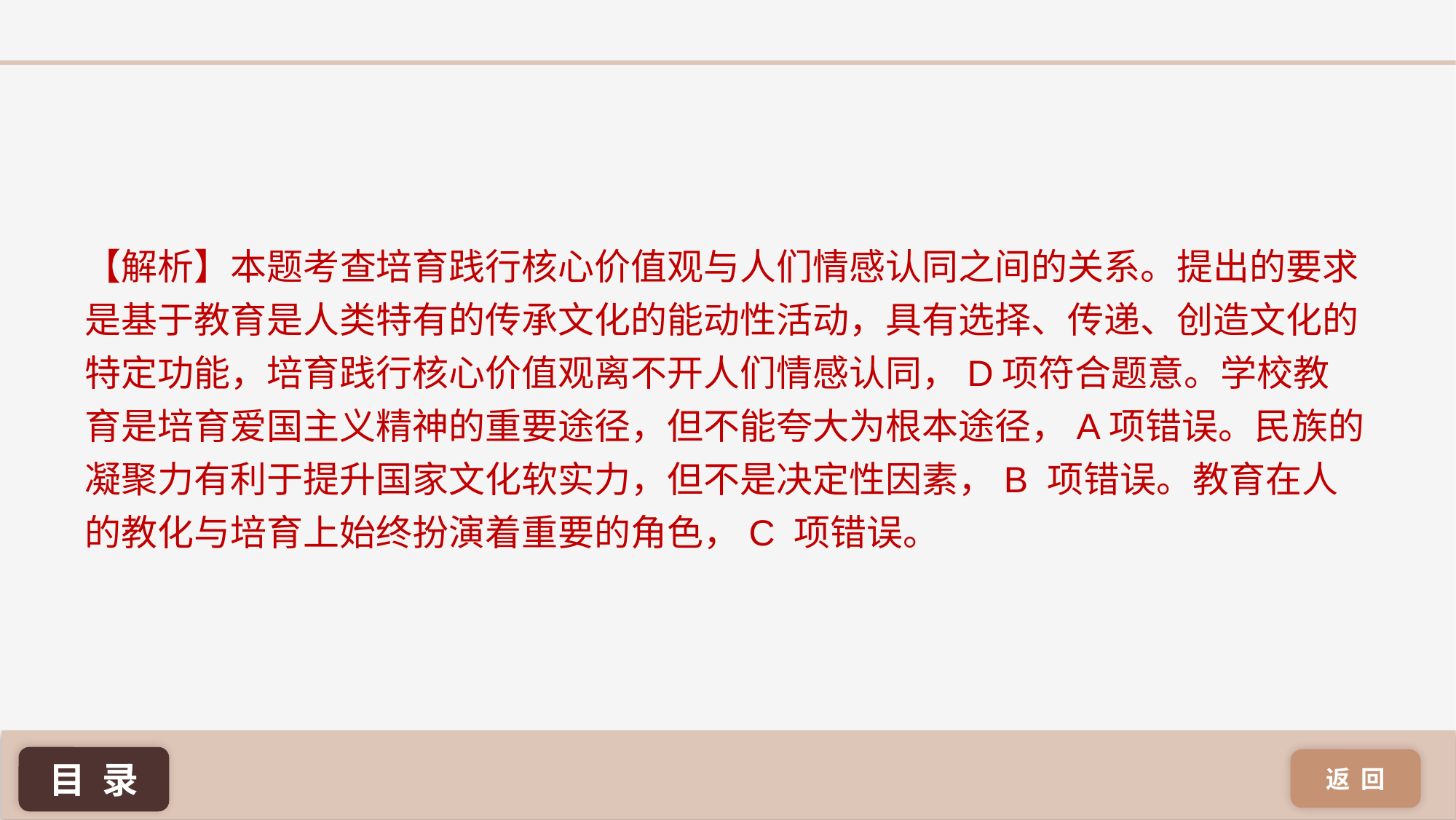

【解析】本题考查培育践行核心价值观与人们情感认同之间的关系。提出的要求是基于教育是人类特有的传承文化的能动性活动，具有选择、传递、创造文化的特定功能，培育践行核心价值观离不开人们情感认同，D项符合题意。学校教育是培育爱国主义精神的重要途径，但不能夸大为根本途径，A项错误。民族的凝聚力有利于提升国家文化软实力，但不是决定性因素，B 项错误。教育在人的教化与培育上始终扮演着重要的角色，C 项错误。
返  回